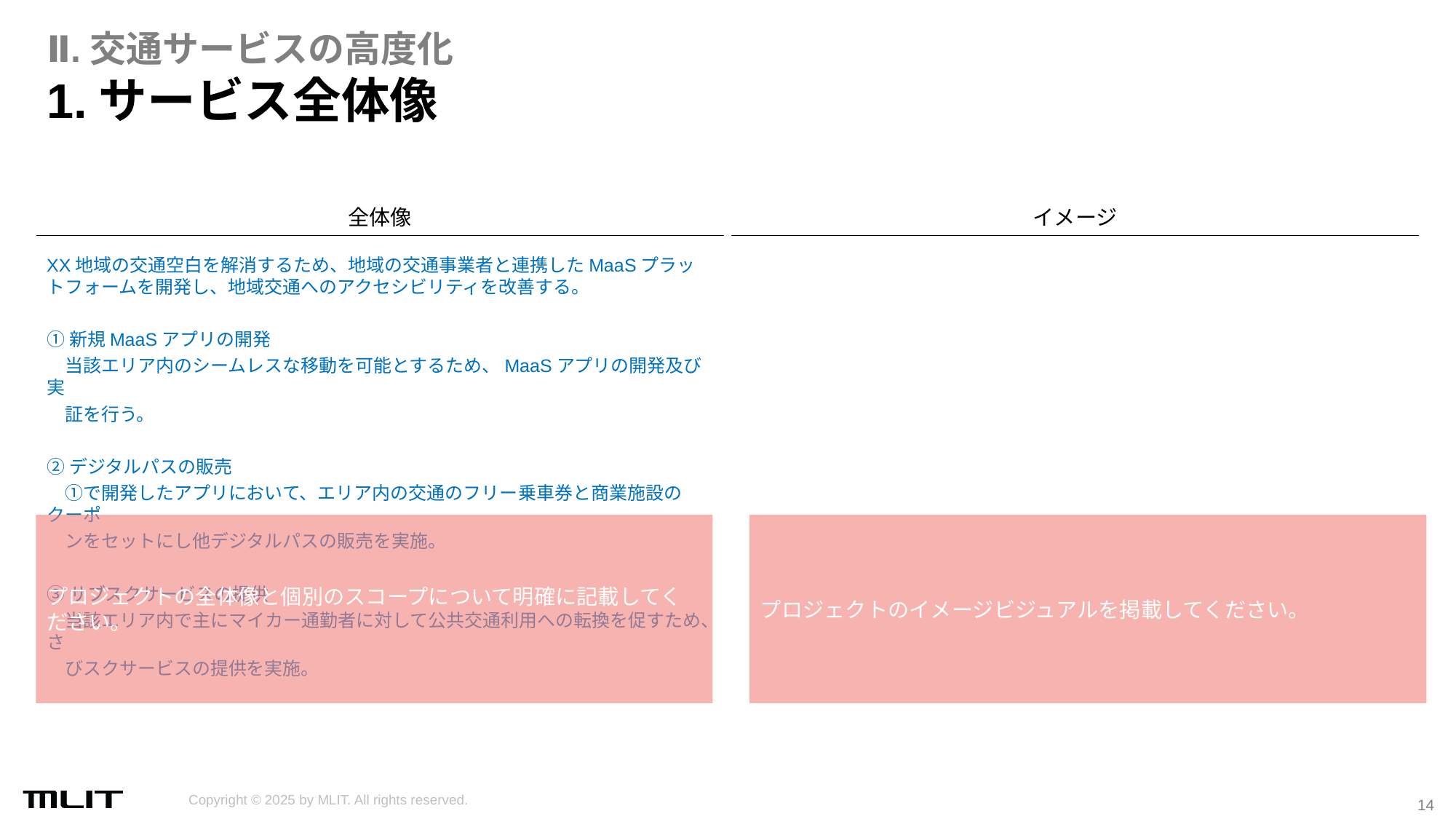

Ⅱ.交通サービスの高度化
# 1.サービス全体像

全体像
イメージ
XX地域の交通空白を解消するため、地域の交通事業者と連携したMaaSプラットフォームを開発し、地域交通へのアクセシビリティを改善する。

①新規MaaSアプリの開発
　当該エリア内のシームレスな移動を可能とするため、MaaSアプリの開発及び実
　証を行う。

②デジタルパスの販売
　①で開発したアプリにおいて、エリア内の交通のフリー乗車券と商業施設のクーポ
　ンをセットにし他デジタルパスの販売を実施。

③サブスクサービスの提供
　当該エリア内で主にマイカー通勤者に対して公共交通利用への転換を促すため、さ
　びスクサービスの提供を実施。

プロジェクトの全体像と個別のスコープについて明確に記載してください。
プロジェクトのイメージビジュアルを掲載してください。